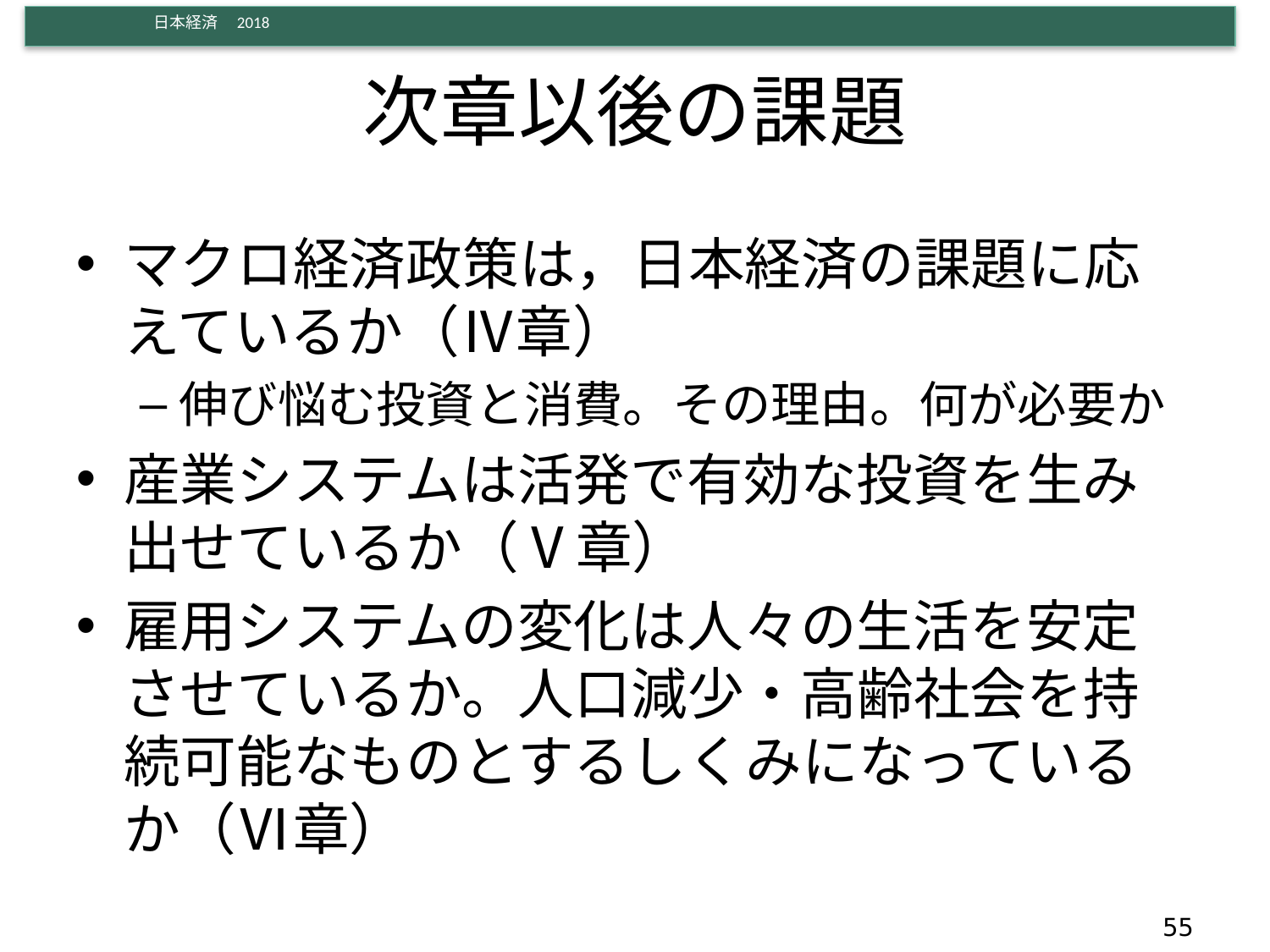

# 次章以後の課題
マクロ経済政策は，日本経済の課題に応えているか（Ⅳ章）
伸び悩む投資と消費。その理由。何が必要か
産業システムは活発で有効な投資を生み出せているか（Ⅴ章）
雇用システムの変化は人々の生活を安定させているか。人口減少・高齢社会を持続可能なものとするしくみになっているか（Ⅵ章）
55